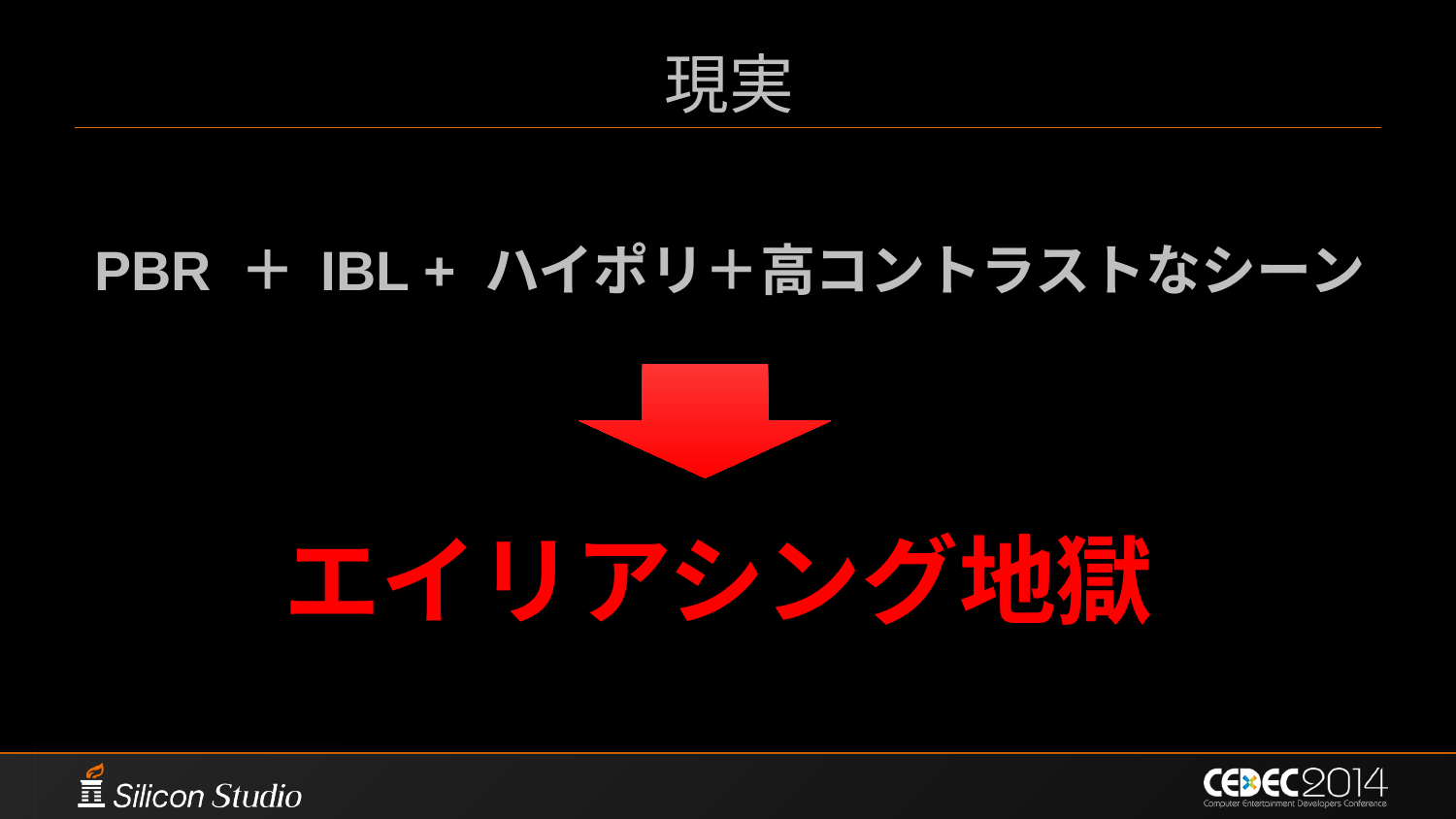

# 現実
PBR ＋ IBL + ハイポリ＋高コントラストなシーン

エイリアシング地獄